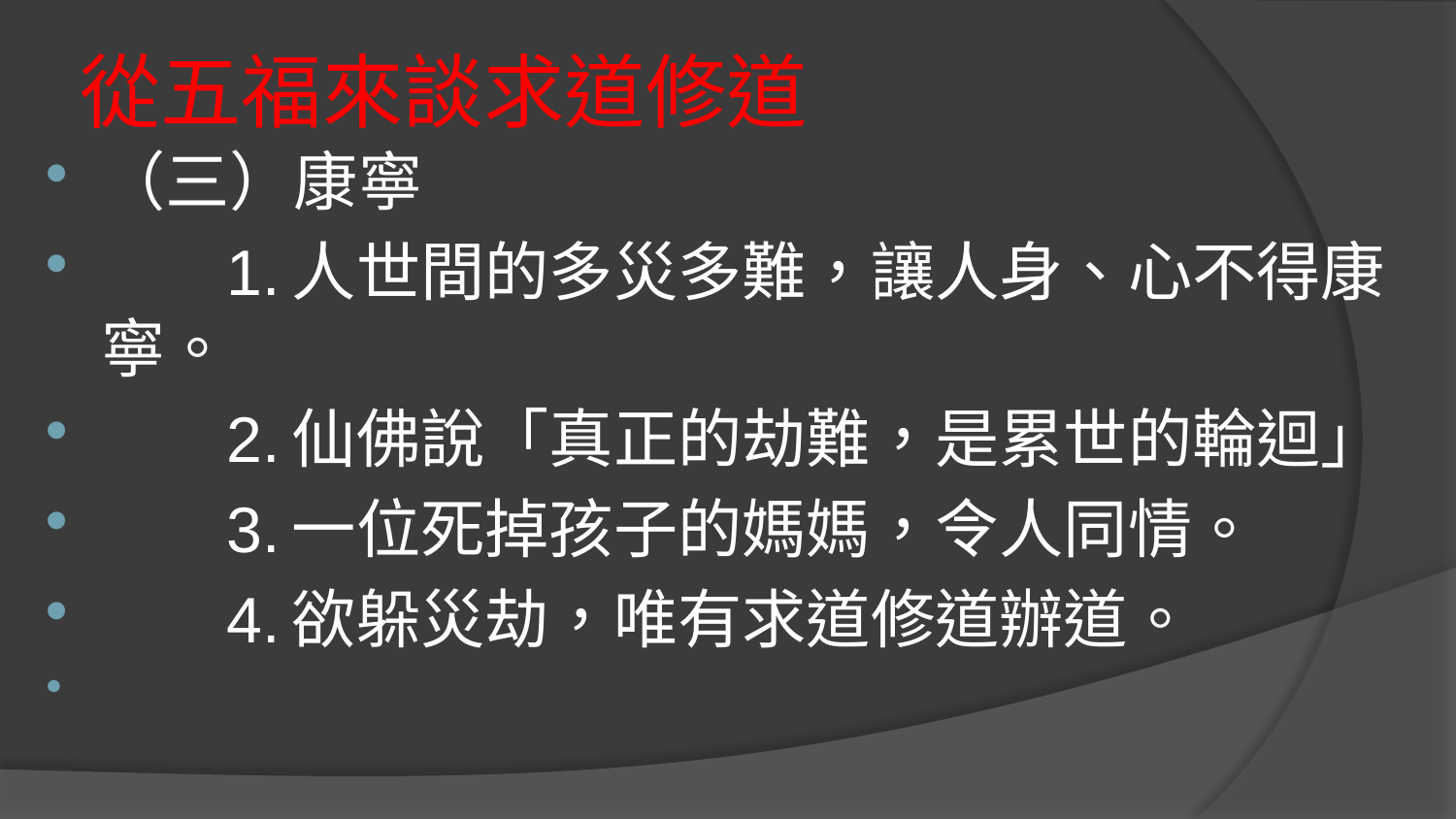

# 從五福來談求道修道
（三）康寧
       1.人世間的多災多難，讓人身、心不得康寧。
       2.仙佛說「真正的劫難，是累世的輪迴」
       3.一位死掉孩子的媽媽，令人同情。
       4.欲躲災劫，唯有求道修道辦道。